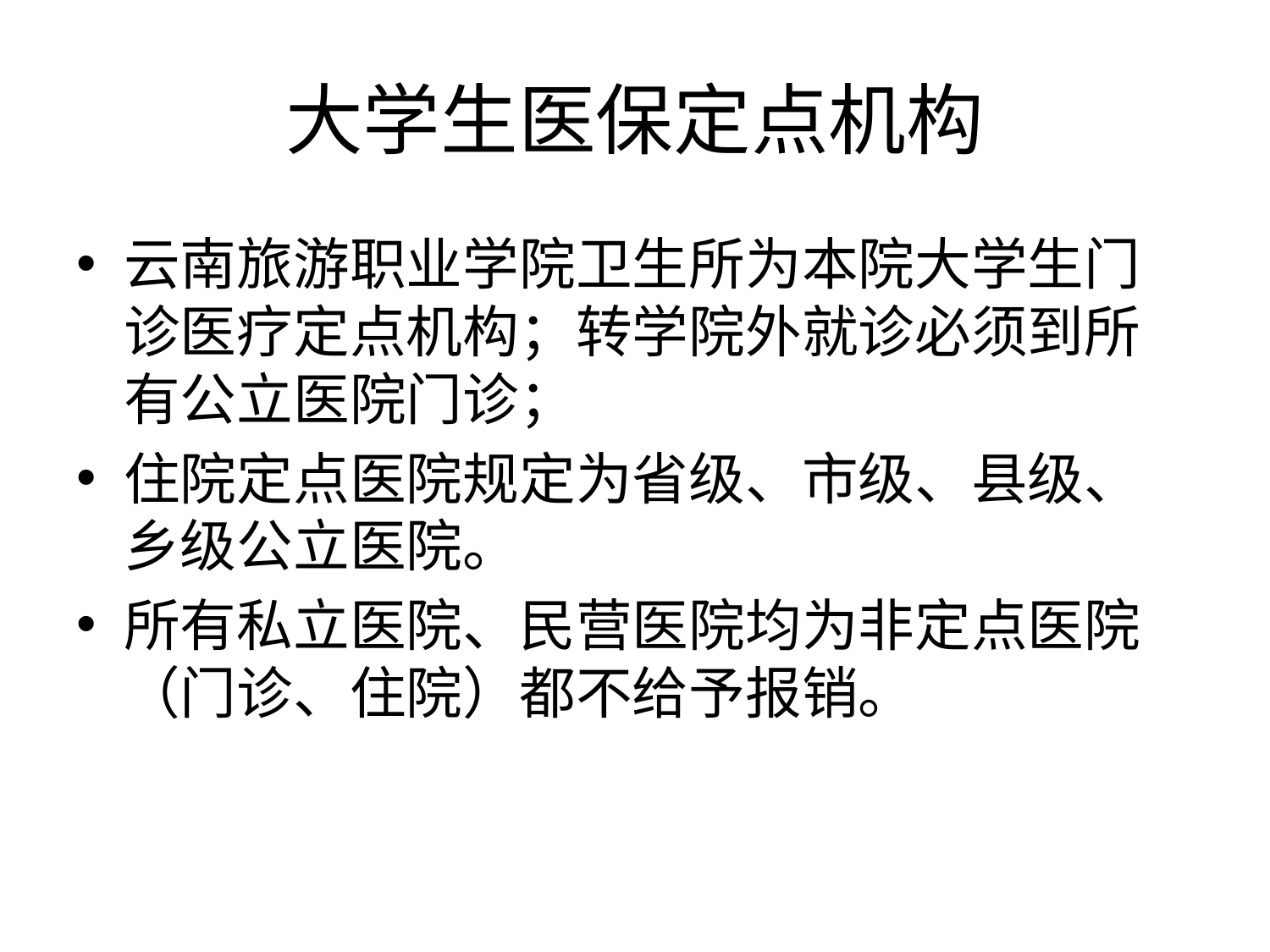

# 大学生医保定点机构
云南旅游职业学院卫生所为本院大学生门诊医疗定点机构；转学院外就诊必须到所有公立医院门诊；
住院定点医院规定为省级、市级、县级、乡级公立医院。
所有私立医院、民营医院均为非定点医院（门诊、住院）都不给予报销。